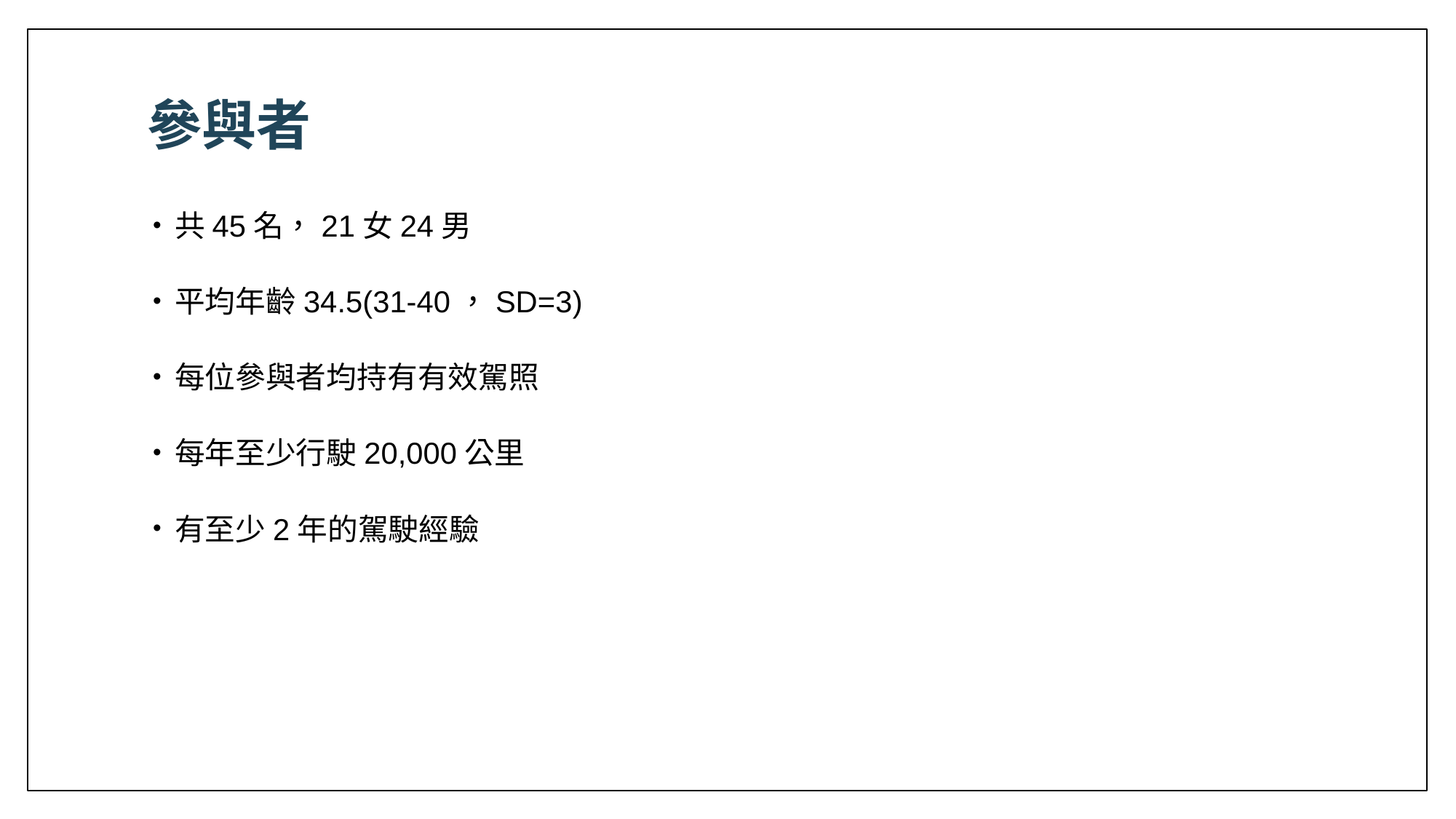

# 參與者
共45名，21女24男
平均年齡34.5(31-40，SD=3)
每位參與者均持有有效駕照
每年至少行駛20,000公里
有至少2年的駕駛經驗